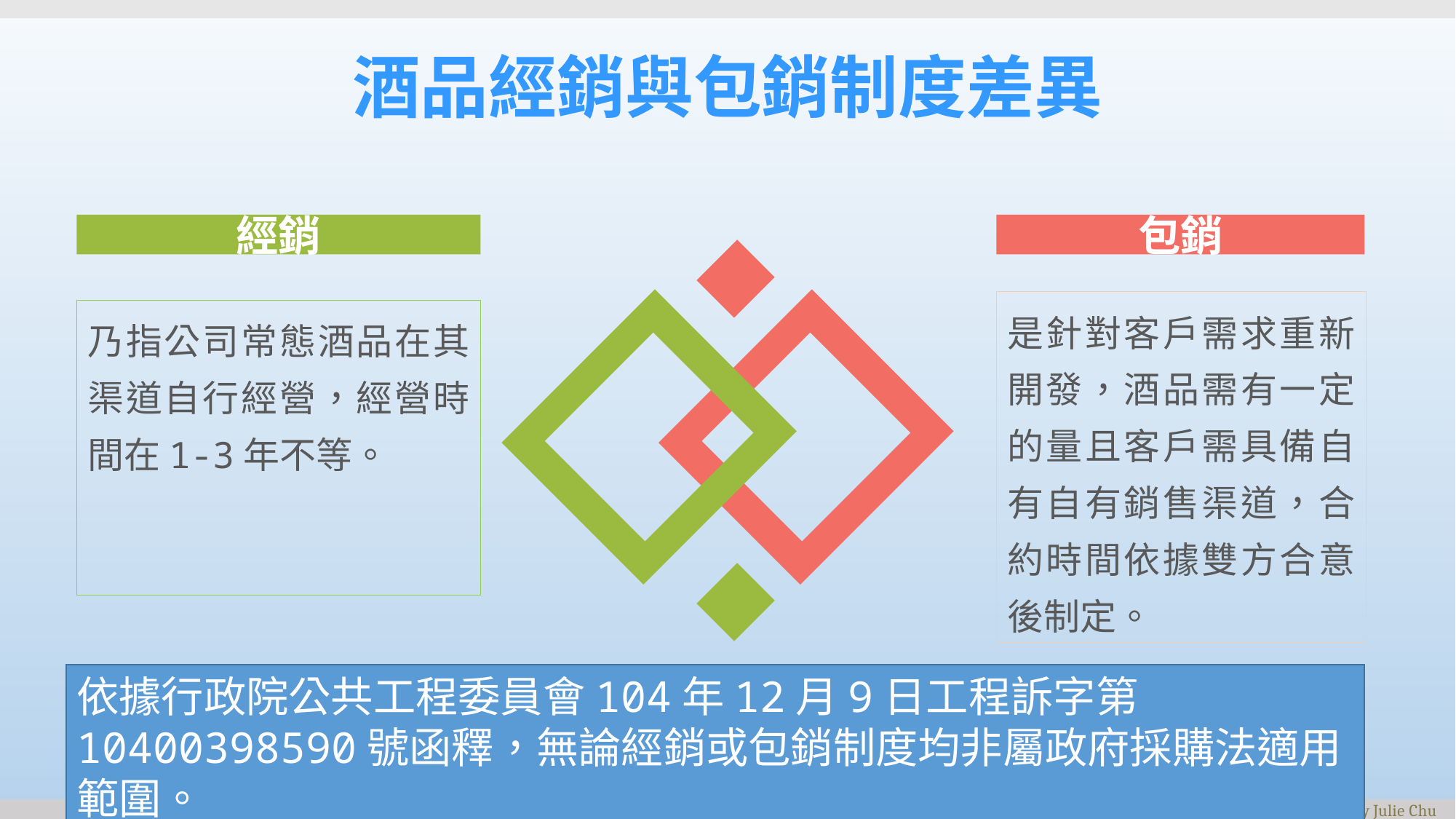

酒品經銷與包銷制度差異
包銷
經銷

是針對客戶需求重新開發，酒品需有一定的量且客戶需具備自有自有銷售渠道，合約時間依據雙方合意後制定。
乃指公司常態酒品在其渠道自行經營，經營時間在1-3年不等。

依據行政院公共工程委員會104年12月9日工程訴字第10400398590號函釋，無論經銷或包銷制度均非屬政府採購法適用範圍。